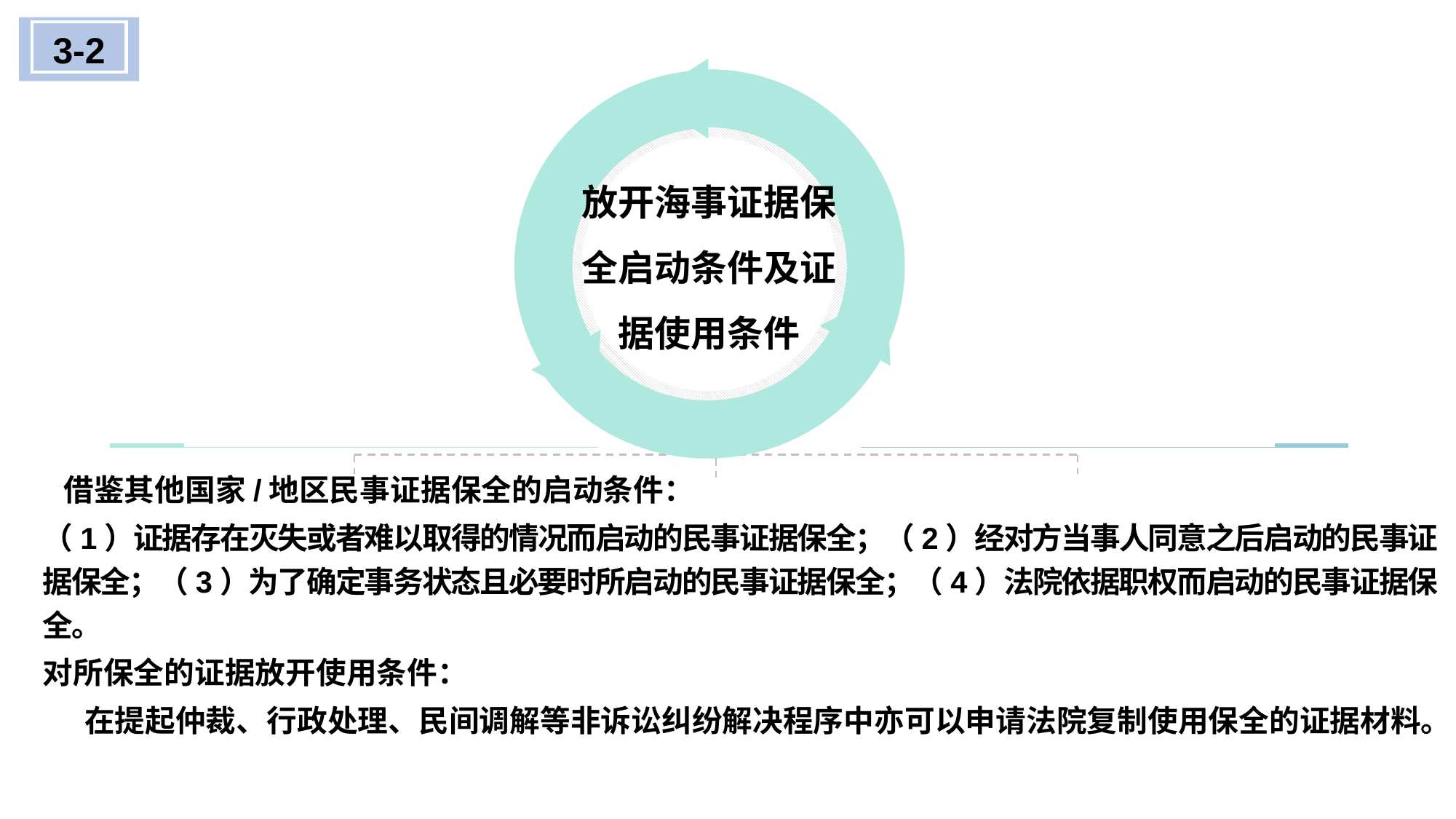

3-2

放开海事证据保全启动条件及证据使用条件

  借鉴其他国家/地区民事证据保全的启动条件：
（1）证据存在灭失或者难以取得的情况而启动的民事证据保全；（2）经对方当事人同意之后启动的民事证据保全；（3）为了确定事务状态且必要时所启动的民事证据保全；（4）法院依据职权而启动的民事证据保全。
对所保全的证据放开使用条件：
     在提起仲裁、行政处理、民间调解等非诉讼纠纷解决程序中亦可以申请法院复制使用保全的证据材料。